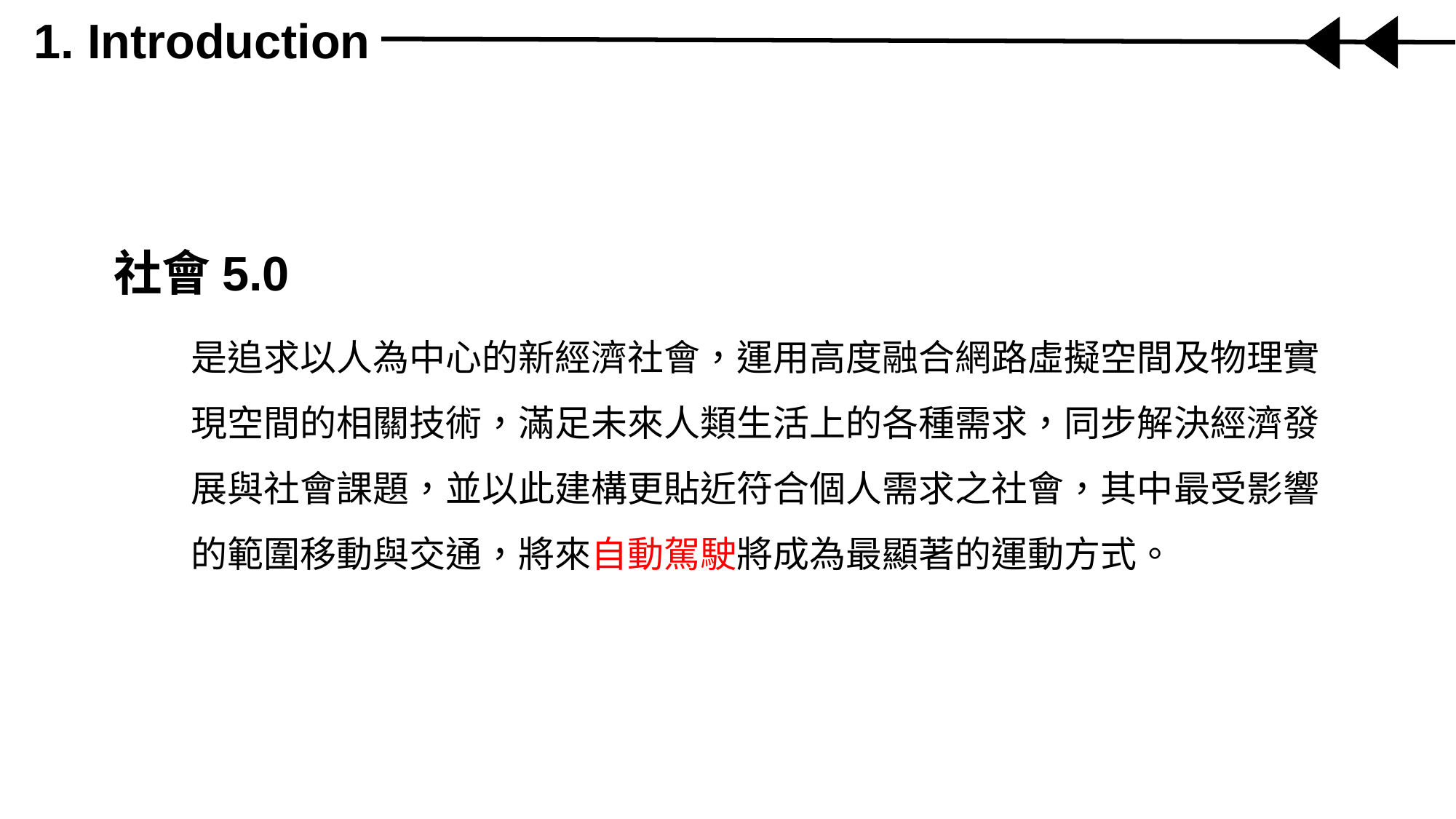

1. Introduction

社會5.0
是追求以人為中心的新經濟社會，運用高度融合網路虛擬空間及物理實現空間的相關技術，滿足未來人類生活上的各種需求，同步解決經濟發展與社會課題，並以此建構更貼近符合個人需求之社會，其中最受影響的範圍移動與交通，將來自動駕駛將成為最顯著的運動方式。